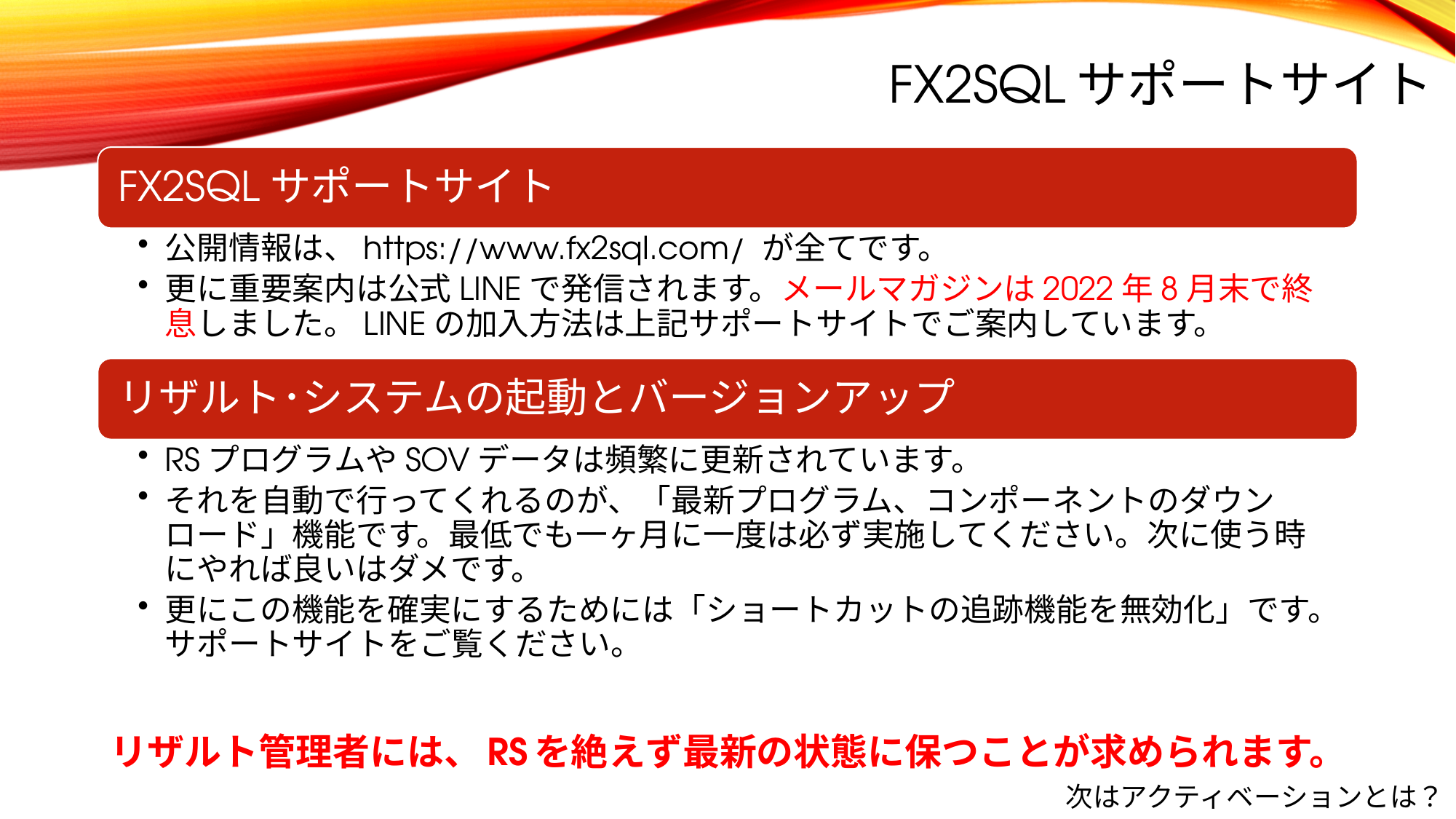

# FX2SQLサポートサイト
FX2SQLサポートサイト
公開情報は、https://www.fx2sql.com/ が全てです。
更に重要案内は公式LINEで発信されます。メールマガジンは2022年8月末で終息しました。LINEの加入方法は上記サポートサイトでご案内しています。
リザルト･システムの起動とバージョンアップ
RSプログラムやSOVデータは頻繁に更新されています。
それを自動で行ってくれるのが、「最新プログラム、コンポーネントのダウンロード」機能です。最低でも一ヶ月に一度は必ず実施してください。次に使う時にやれば良いはダメです。
更にこの機能を確実にするためには「ショートカットの追跡機能を無効化」です。サポートサイトをご覧ください。
リザルト管理者には、RSを絶えず最新の状態に保つことが求められます。
次はアクティベーションとは？